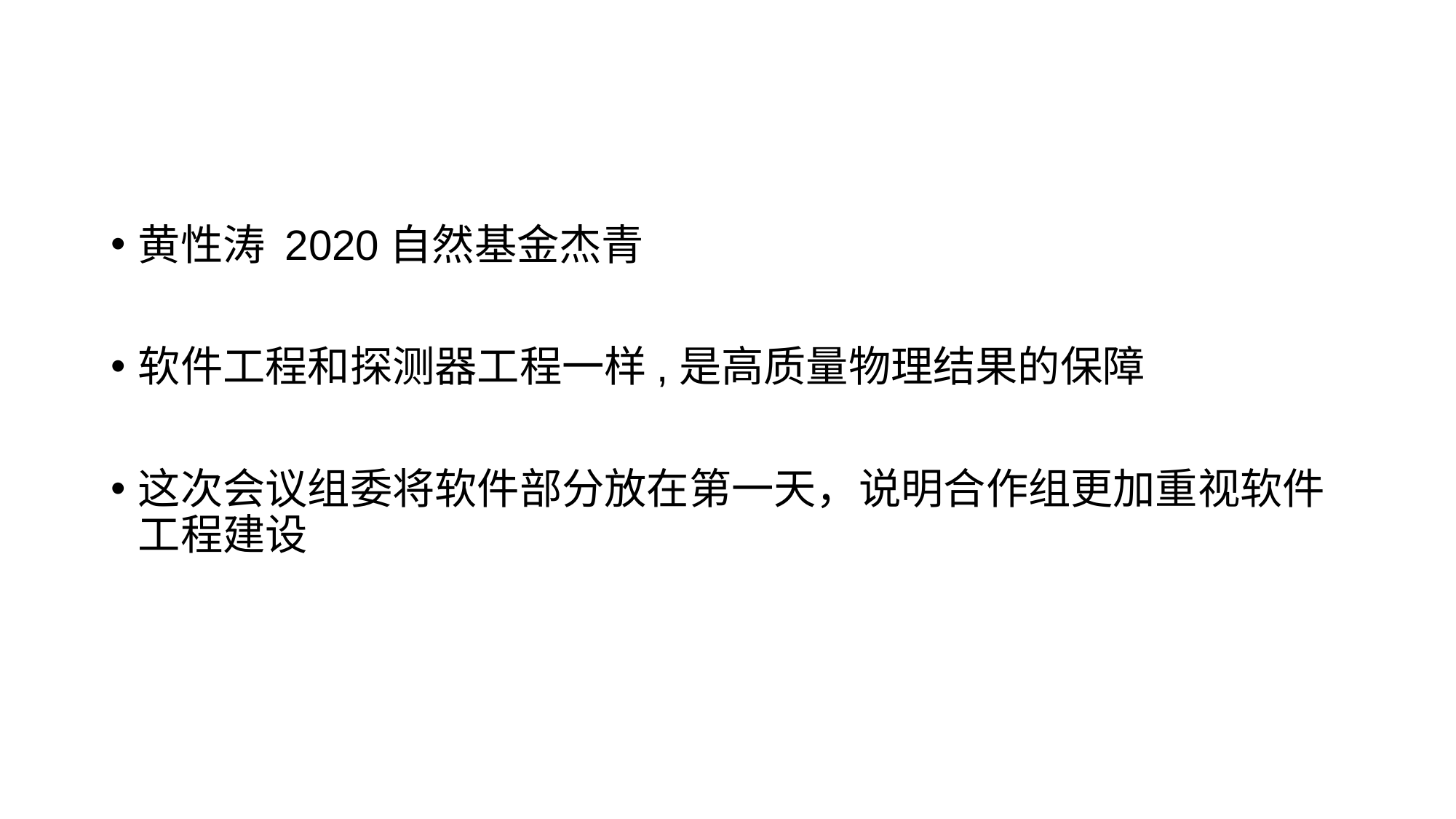

#
黄性涛 2020自然基金杰青

软件工程和探测器工程一样,是高质量物理结果的保障

这次会议组委将软件部分放在第一天，说明合作组更加重视软件工程建设
15